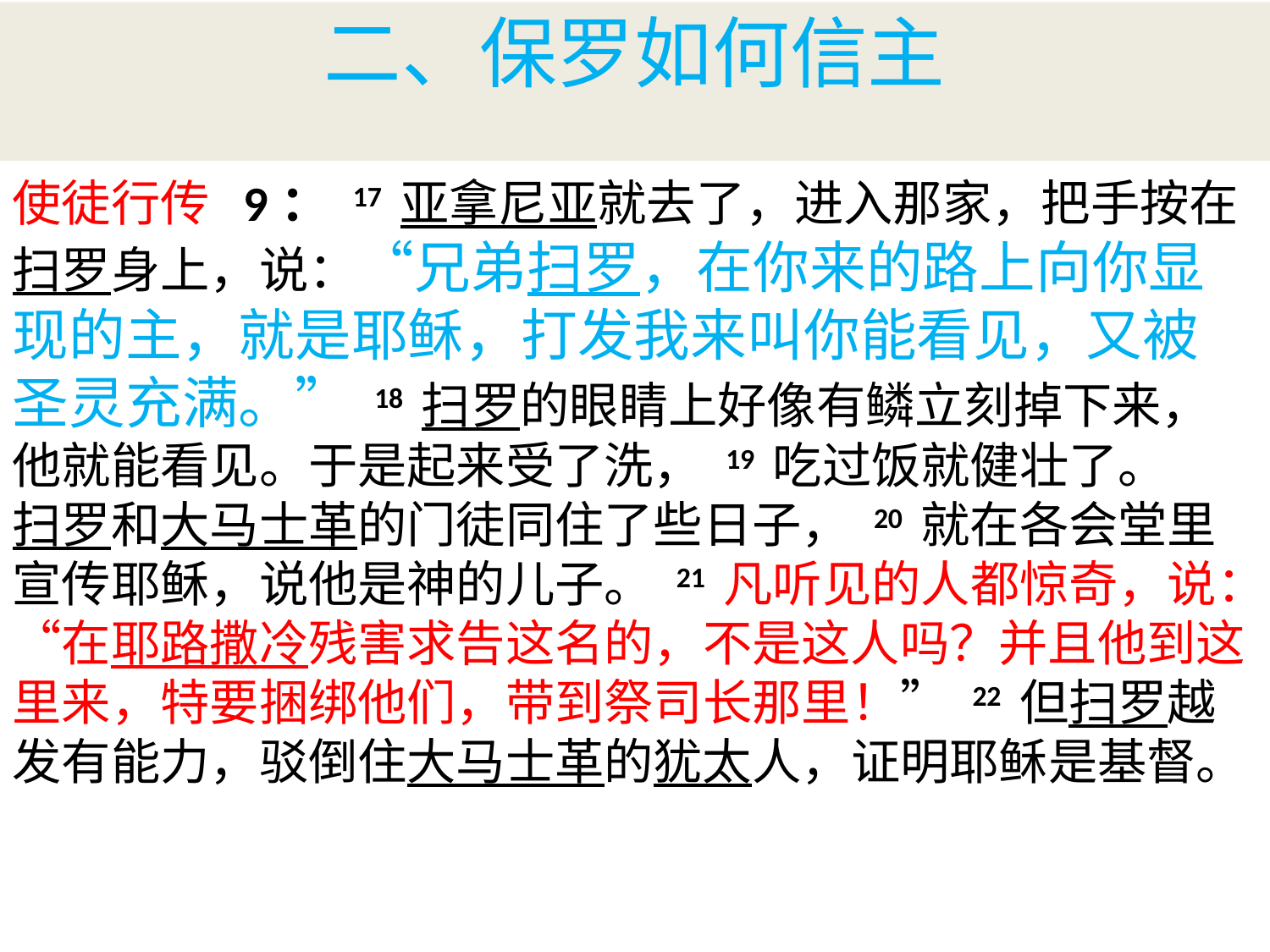

# 二、保罗如何信主
使徒行传  9： 17 亚拿尼亚就去了，进入那家，把手按在扫罗身上，说：“兄弟扫罗，在你来的路上向你显现的主，就是耶稣，打发我来叫你能看见，又被圣灵充满。” 18 扫罗的眼睛上好像有鳞立刻掉下来，他就能看见。于是起来受了洗， 19 吃过饭就健壮了。
扫罗和大马士革的门徒同住了些日子， 20 就在各会堂里宣传耶稣，说他是神的儿子。 21 凡听见的人都惊奇，说：“在耶路撒冷残害求告这名的，不是这人吗？并且他到这里来，特要捆绑他们，带到祭司长那里！” 22 但扫罗越发有能力，驳倒住大马士革的犹太人，证明耶稣是基督。